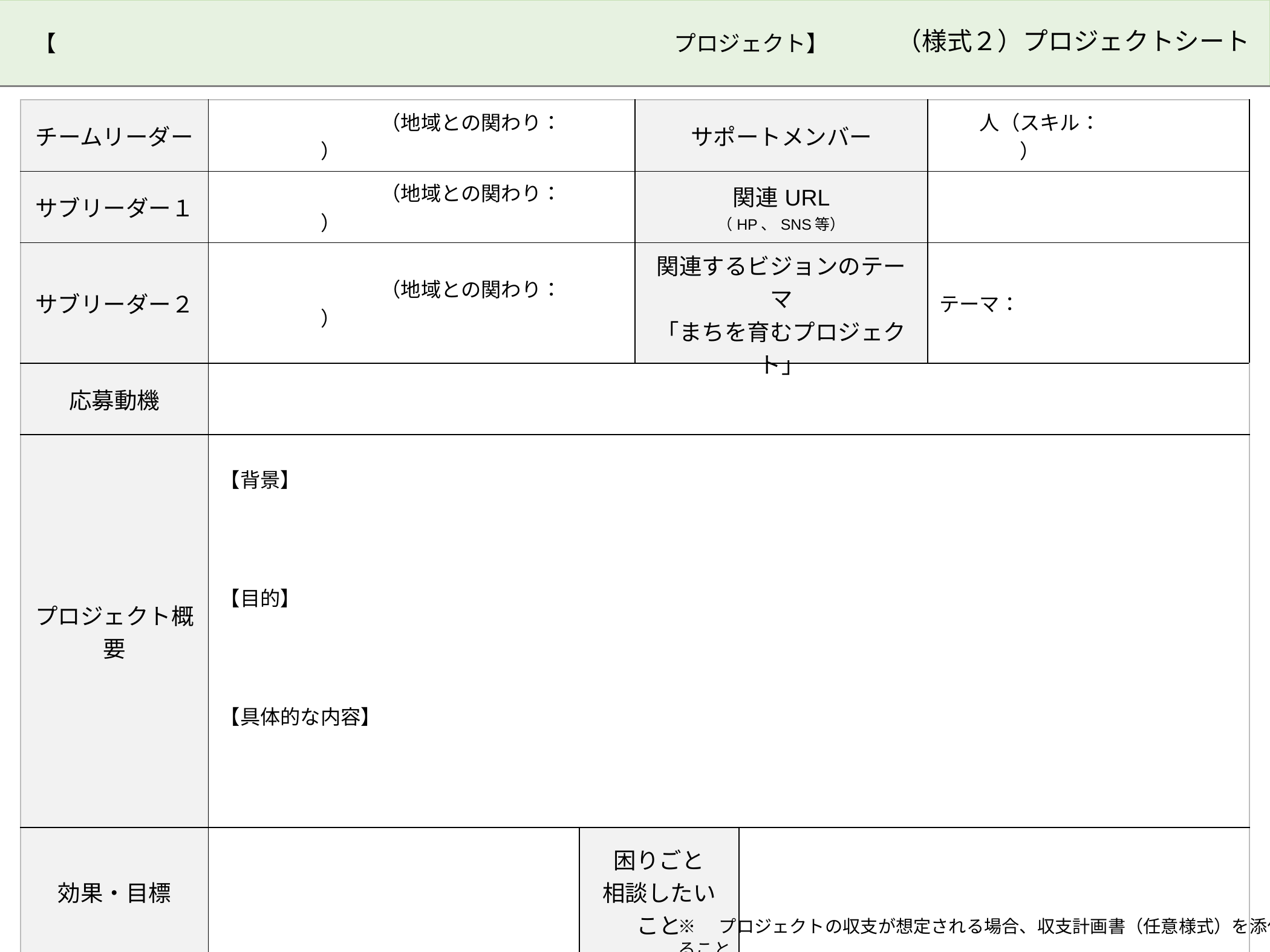

（様式２）プロジェクトシート
【　　　　　　　　　　　　　　　　　　　　　　　　　　　　プロジェクト】
| チームリーダー | （地域との関わり：　　　　　　　　） |  | サポートメンバー |  | 人（スキル：　　　　　　　　　　） |
| --- | --- | --- | --- | --- | --- |
| サブリーダー１ | （地域との関わり：　　　　　　　　） |  | 関連URL （HP、SNS等） |  |  |
| サブリーダー２ | （地域との関わり：　　　　　　　　） |  | 関連するビジョンのテーマ 「まちを育むプロジェクト」 |  | テーマ： |
| 応募動機 |  |  |  |  |  |
| プロジェクト概要 | 【背景】 【目的】 【具体的な内容】 |  |  |  |  |
| 効果・目標 |  | 困りごと 相談したいこと | 困りごと |  |  |
※　プロジェクトの収支が想定される場合、収支計画書（任意様式）を添付すること